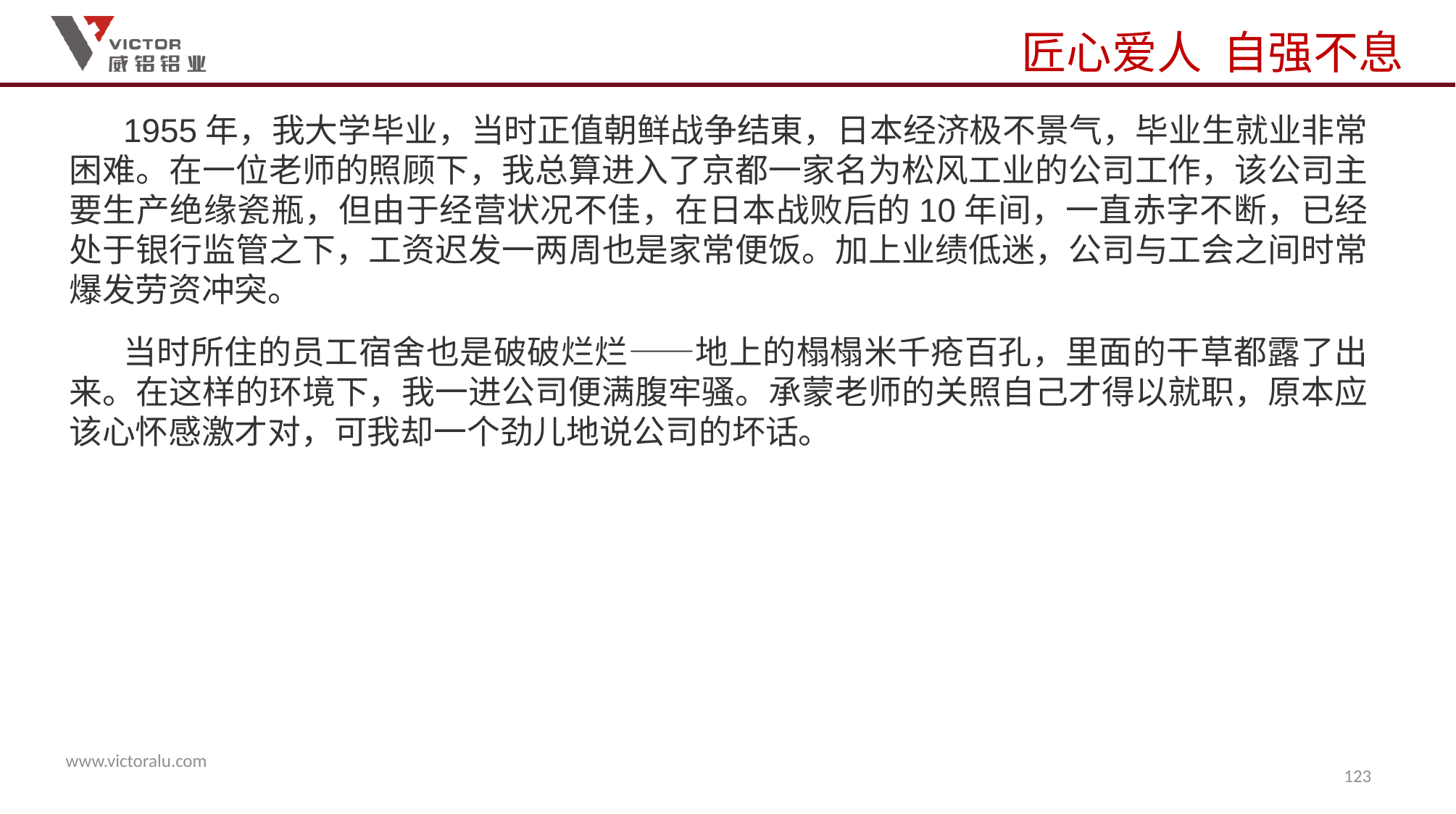

1955年，我大学毕业，当时正值朝鲜战争结東，日本经济极不景气，毕业生就业非常困难。在一位老师的照顾下，我总算进入了京都一家名为松风工业的公司工作，该公司主要生产绝缘瓷瓶，但由于经营状况不佳，在日本战败后的10年间，一直赤字不断，已经处于银行监管之下，工资迟发一两周也是家常便饭。加上业绩低迷，公司与工会之间时常爆发劳资冲突。
当时所住的员工宿舍也是破破烂烂——地上的榻榻米千疮百孔，里面的干草都露了出来。在这样的环境下，我一进公司便满腹牢骚。承蒙老师的关照自己才得以就职，原本应该心怀感激才对，可我却一个劲儿地说公司的坏话。

123